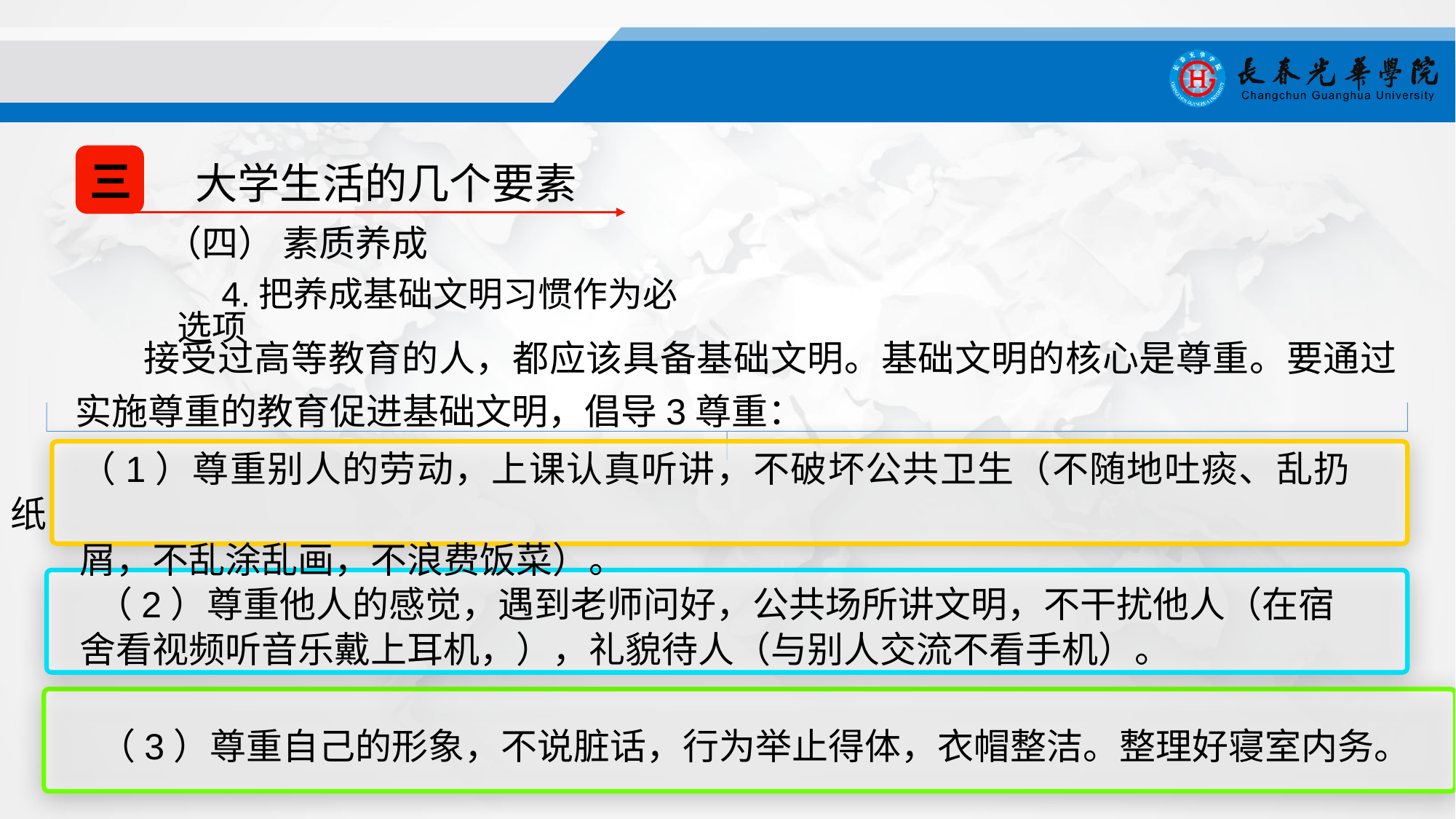

三
大学生活的几个要素
（四） 素质养成
4.把养成基础文明习惯作为必选项

接受过高等教育的人，都应该具备基础文明。基础文明的核心是尊重。要通过实施尊重的教育促进基础文明，倡导3尊重：
（1）尊重别人的劳动，上课认真听讲，不破坏公共卫生（不随地吐痰、乱扔纸
屑，不乱涂乱画，不浪费饭菜）。

 （2）尊重他人的感觉，遇到老师问好，公共场所讲文明，不干扰他人（在宿
舍看视频听音乐戴上耳机，），礼貌待人（与别人交流不看手机）。

（3）尊重自己的形象，不说脏话，行为举止得体，衣帽整洁。整理好寝室内务。